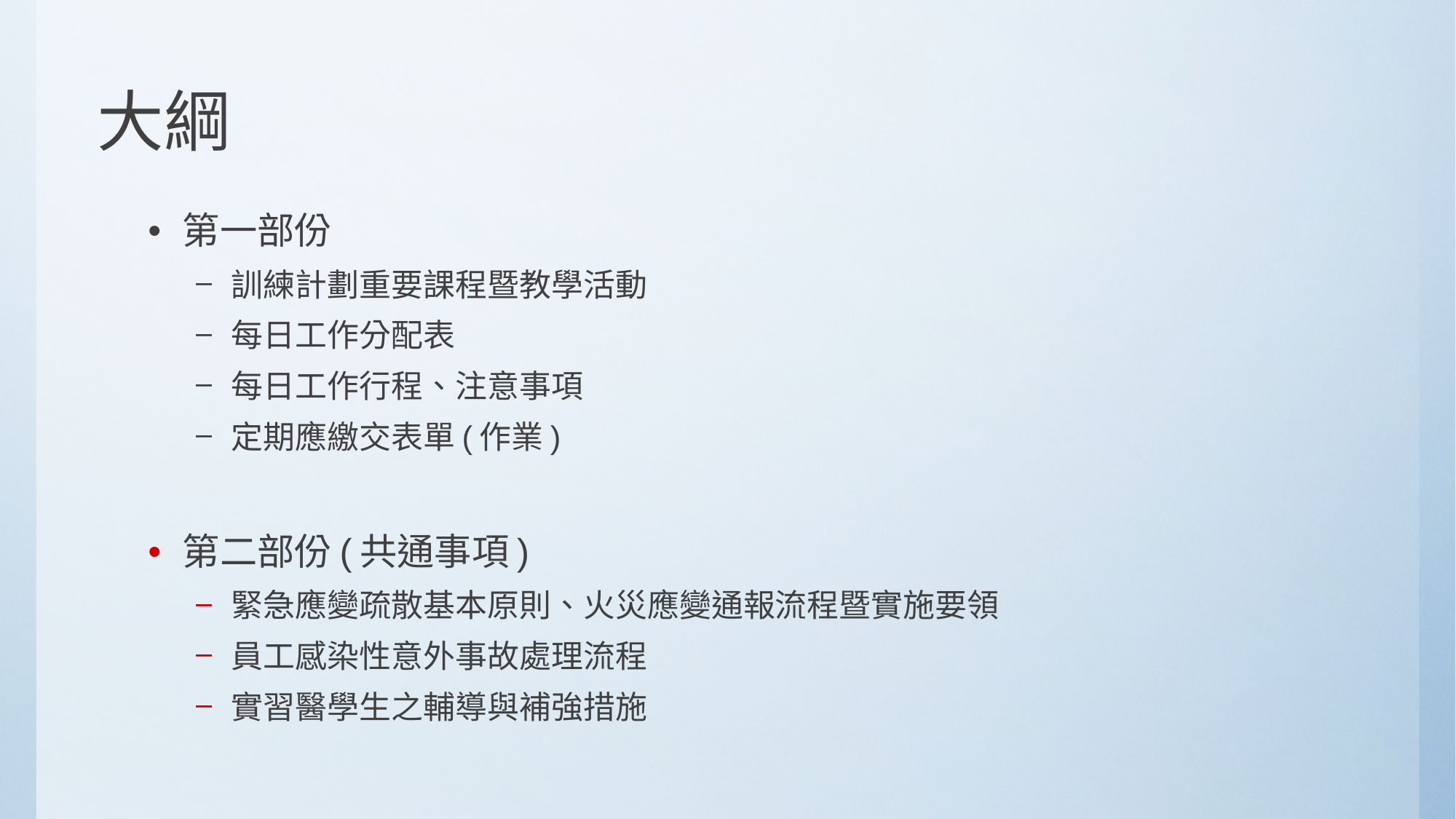

# 大綱
第一部份
訓練計劃重要課程暨教學活動
每日工作分配表
每日工作行程、注意事項
定期應繳交表單(作業)

第二部份(共通事項)
緊急應變疏散基本原則、火災應變通報流程暨實施要領
員工感染性意外事故處理流程
實習醫學生之輔導與補強措施